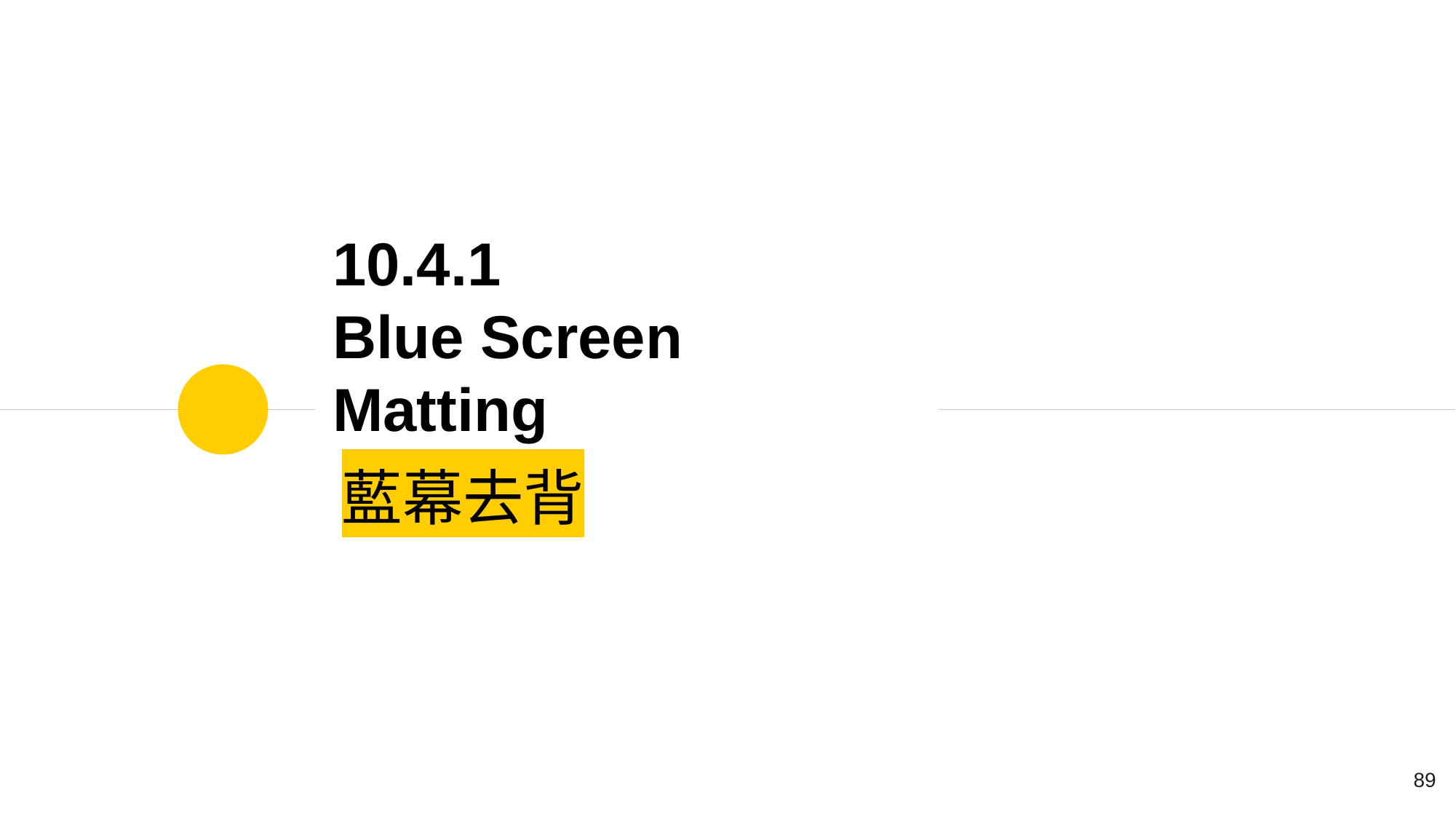

# 10.4.1 Blue Screen Matting
藍幕去背
89